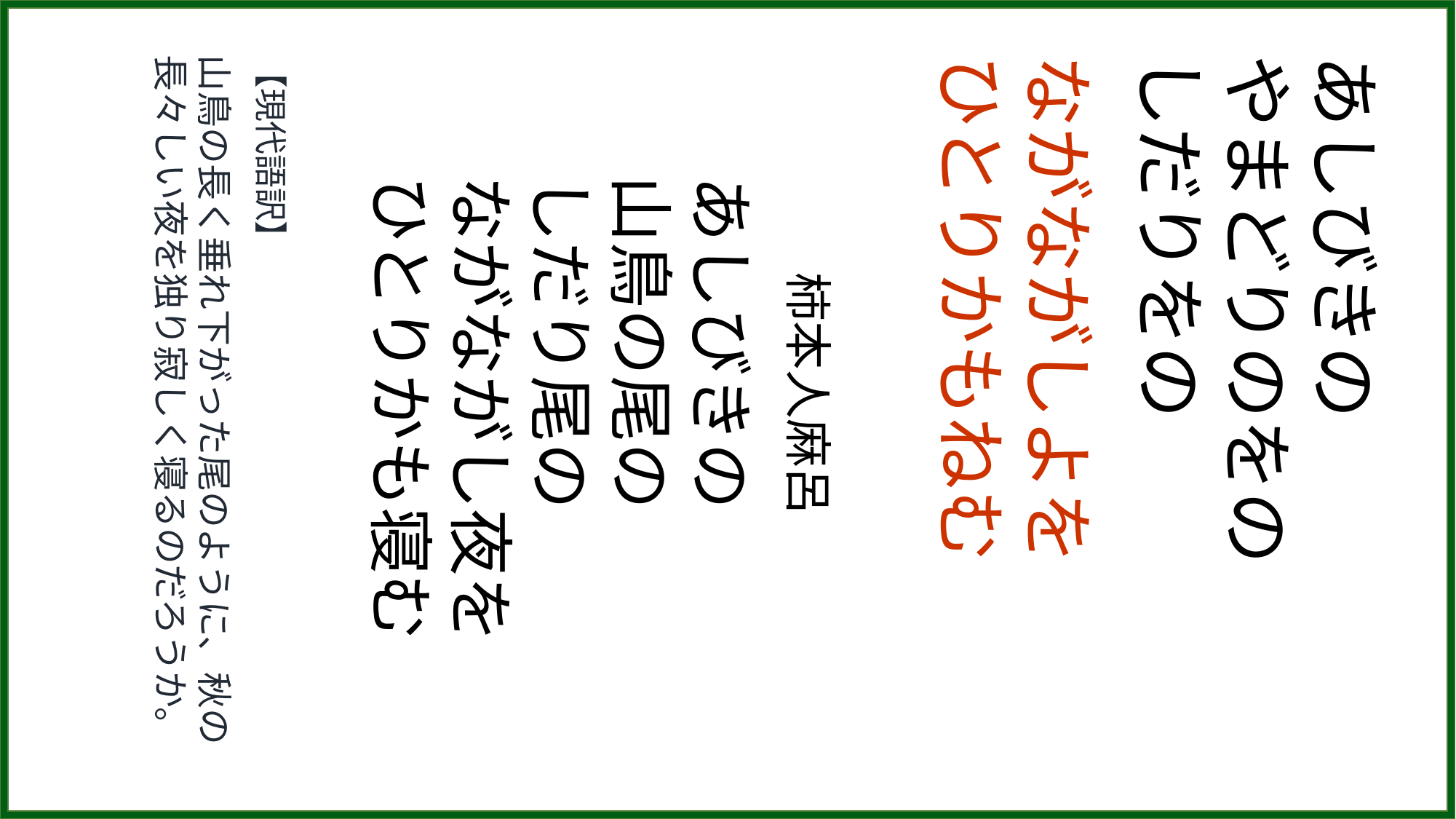

【現代語訳】

山鳥の長く垂れ下がった尾のように、秋の長々しい夜を独り寂しく寝るのだろうか。
　　柿本人麻呂

あしびきの
山鳥の尾の
しだり尾の
ながながし夜を
ひとりかも寝む
ながながしよを
ひとりかもねむ
あしびきの
やまどりのをの
しだりをの